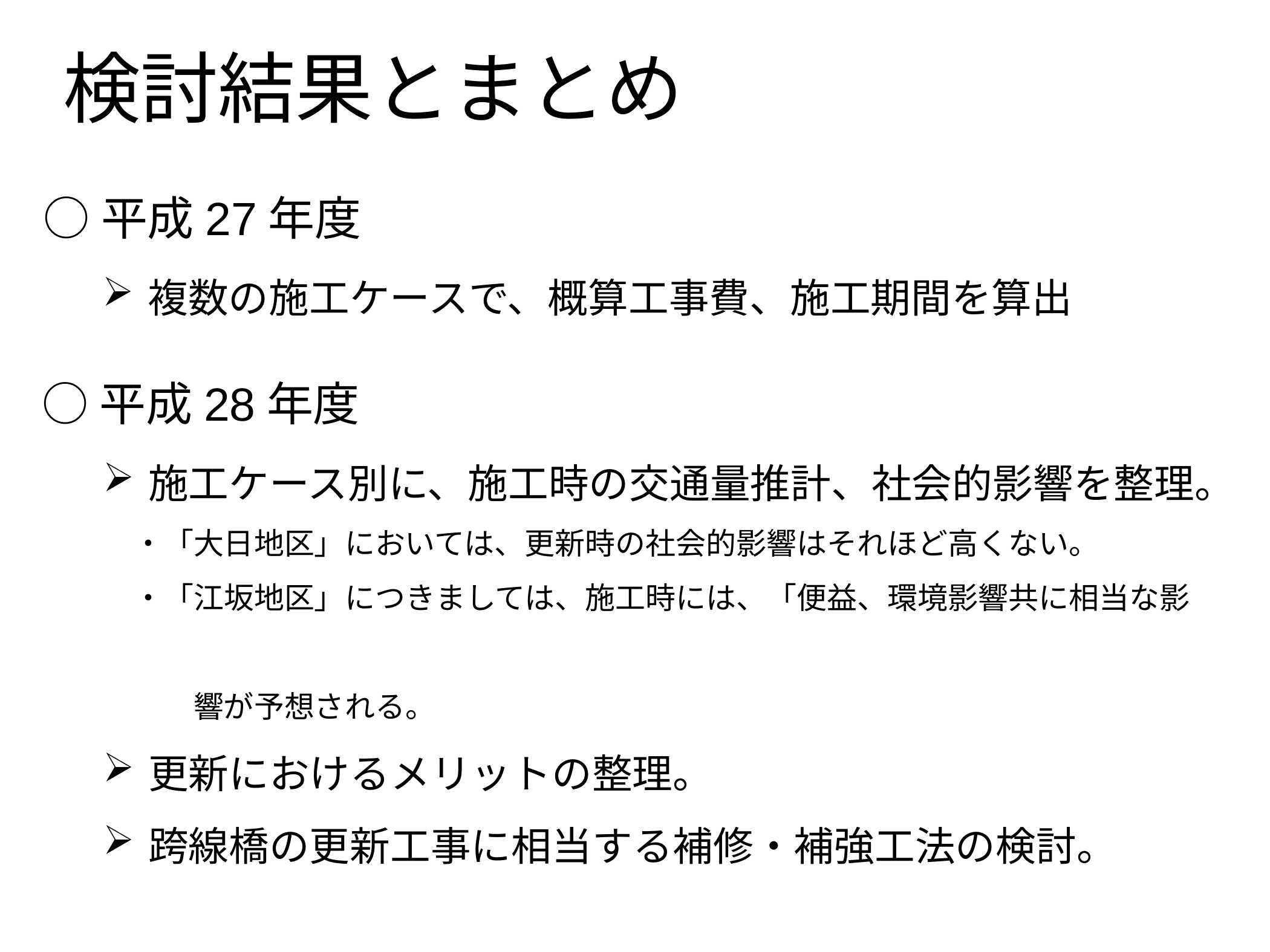

# 検討結果とまとめ
○平成27年度
複数の施工ケースで、概算工事費、施工期間を算出
○平成28年度
施工ケース別に、施工時の交通量推計、社会的影響を整理。
　・「大日地区」においては、更新時の社会的影響はそれほど高くない。
　・「江坂地区」につきましては、施工時には、「便益、環境影響共に相当な影
　　　響が予想される。
更新におけるメリットの整理。
跨線橋の更新工事に相当する補修・補強工法の検討。